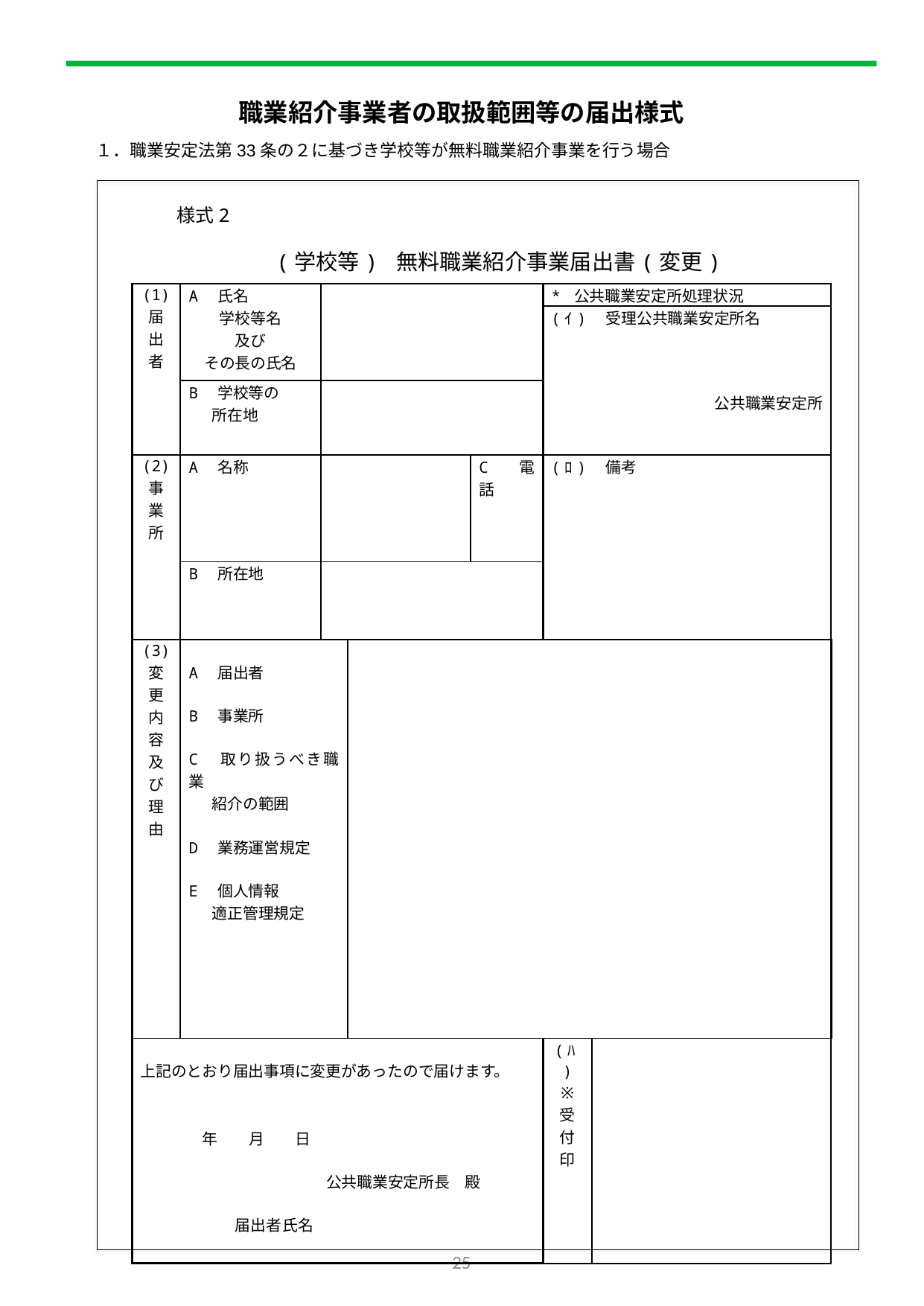

職業紹介事業者の取扱範囲等の届出様式
１．職業安定法第33条の２に基づき学校等が無料職業紹介事業を行う場合

様式2

(学校等) 無料職業紹介事業届出書(変更)

| (1) 届 出 者 | A　氏名 　　学校等名 　　　及び 　その長の氏名 |  |  |  | \* 公共職業安定所処理状況 |  |
| --- | --- | --- | --- | --- | --- | --- |
|  |  |  |  |  | (ｲ)　受理公共職業安定所名       公共職業安定所 |  |
|  | B　学校等の 　所在地 |  |  |  |  |  |
| (2) 事 業 所 | A　名称 |  |  | C　電話 | (ﾛ)　備考 |  |
|  | B　所在地 |  |  |  |  |  |
| (3) 変 更 内 容 及 び 理 由 | A　届出者   B　事業所   C　取り扱うべき職業 　紹介の範囲   D　業務運営規定   E　個人情報 　適正管理規定 |  |  |  |  |  |
| 上記のとおり届出事項に変更があったので届けます。 |  |  |  |  | (ﾊ) ※ 受 付 印 |  |
| 年　　月　　日   　　　　　　　　　　公共職業安定所長　殿   　　　　届出者氏名 |  |  |  |  |  |  |
25